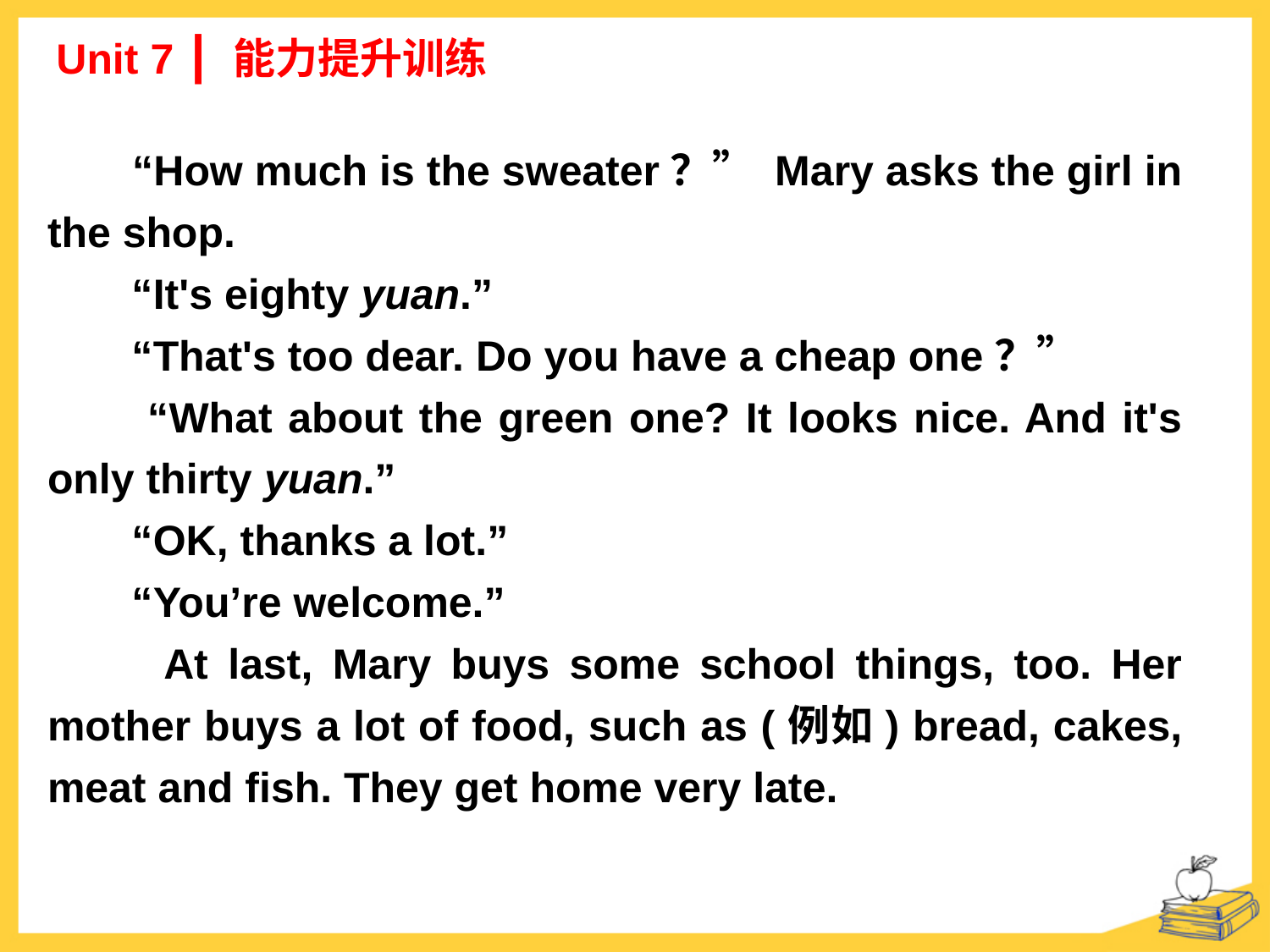

Unit 7 ┃ 能力提升训练
    “How much is the sweater？” Mary asks the girl in the shop.
    “It's eighty yuan.”
    “That's too dear. Do you have a cheap one？”
    “What about the green one? It looks nice. And it's only thirty yuan.”
    “OK, thanks a lot.”
    “You’re welcome.”
    At last, Mary buys some school things, too. Her mother buys a lot of food, such as (例如) bread, cakes, meat and fish. They get home very late.